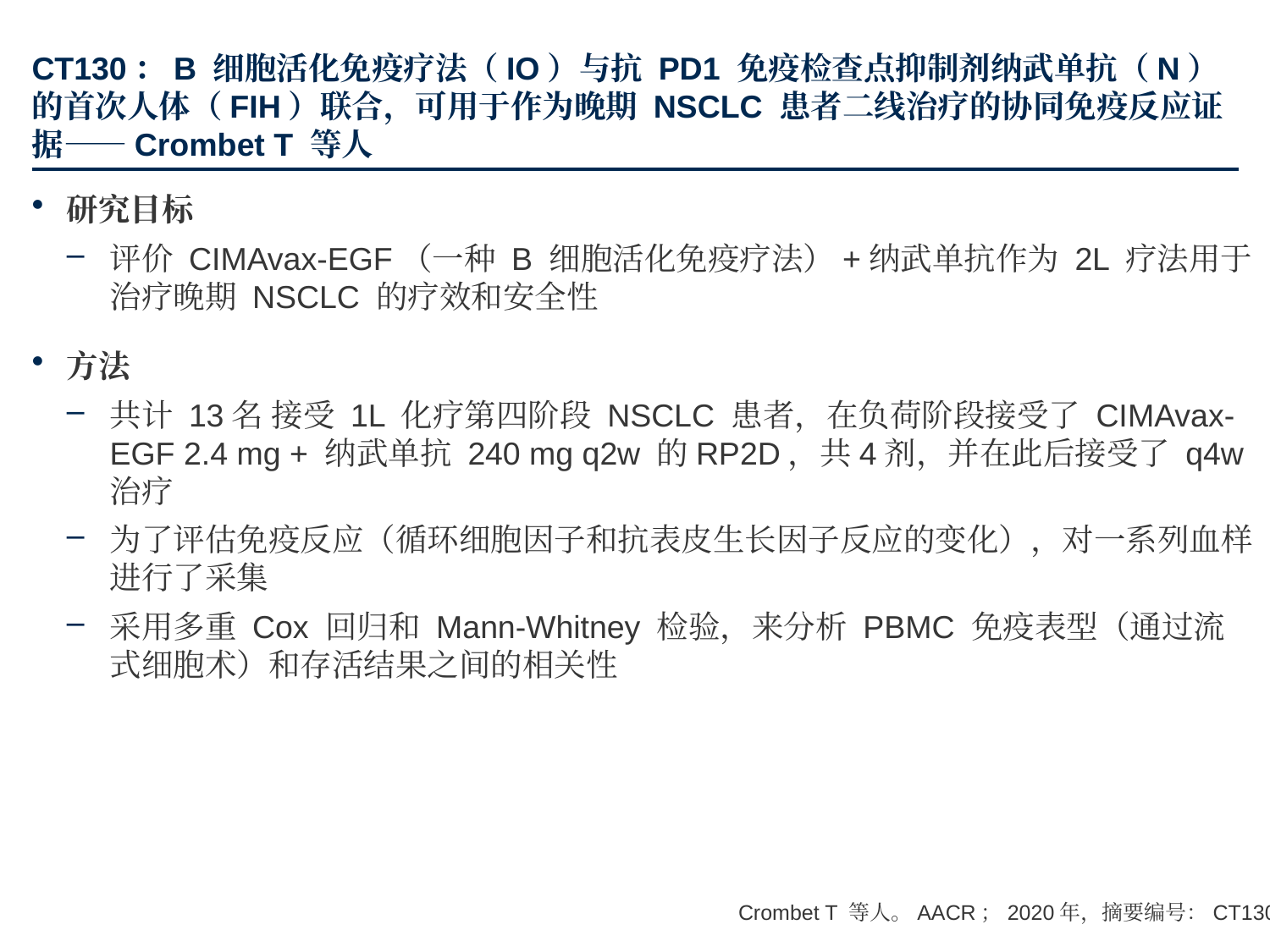

# CT130：B 细胞活化免疫疗法（IO）与抗 PD1 免疫检查点抑制剂纳武单抗（N）的首次人体（FIH）联合，可用于作为晚期 NSCLC 患者二线治疗的协同免疫反应证据——Crombet T 等人
研究目标
评价 CIMAvax-EGF（一种 B 细胞活化免疫疗法）+纳武单抗作为 2L 疗法用于治疗晚期 NSCLC 的疗效和安全性
方法
共计 13名 接受 1L 化疗第四阶段 NSCLC 患者，在负荷阶段接受了 CIMAvax-EGF 2.4 mg + 纳武单抗 240 mg q2w 的RP2D，共4剂，并在此后接受了 q4w 治疗
为了评估免疫反应（循环细胞因子和抗表皮生长因子反应的变化），对一系列血样进行了采集
采用多重 Cox 回归和 Mann-Whitney 检验，来分析 PBMC 免疫表型（通过流式细胞术）和存活结果之间的相关性

Crombet T 等人。AACR；2020年，摘要编号：CT130